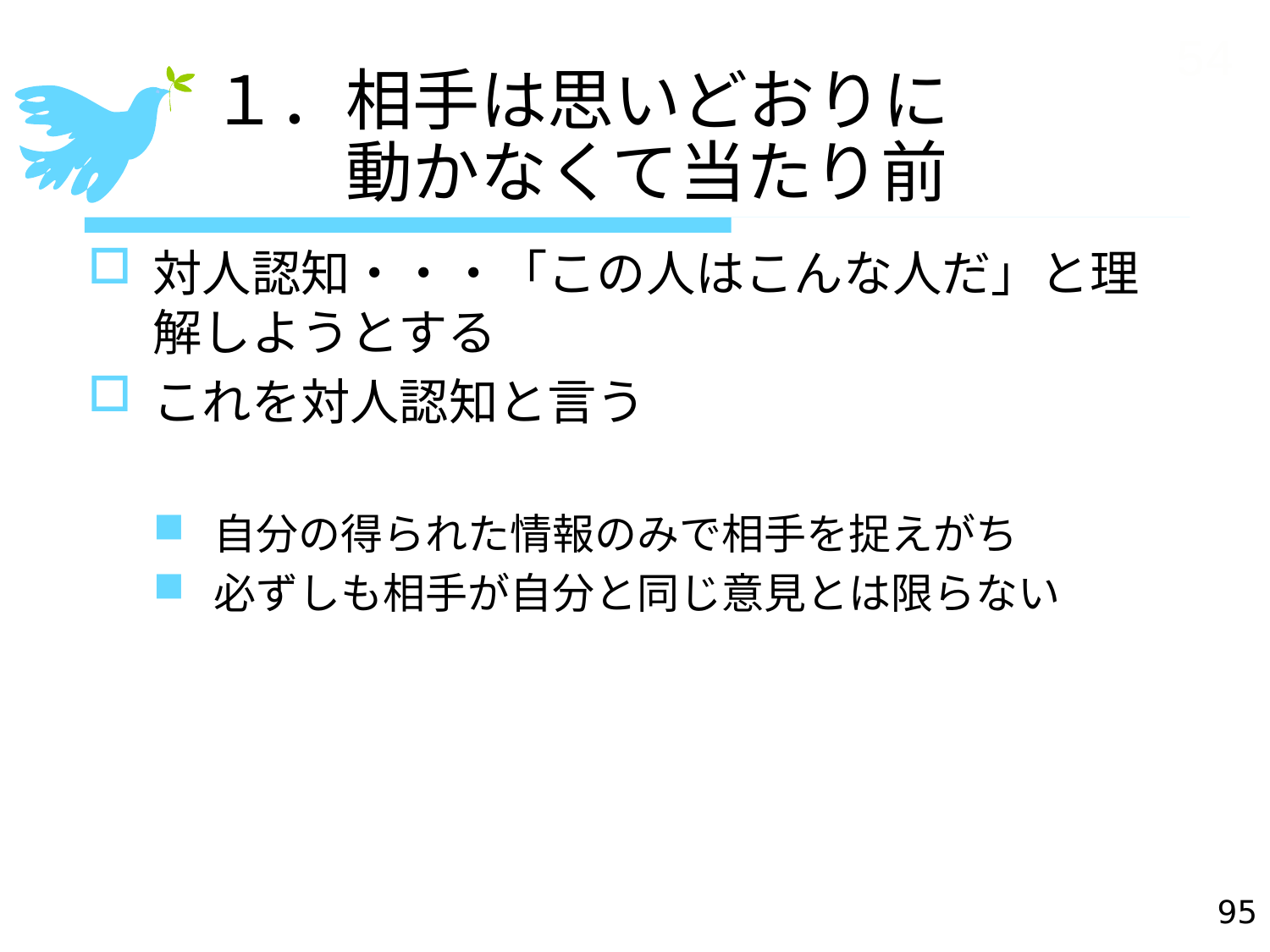

54
# １．相手は思いどおりに 　　動かなくて当たり前
対人認知・・・「この人はこんな人だ」と理解しようとする
これを対人認知と言う

自分の得られた情報のみで相手を捉えがち
必ずしも相手が自分と同じ意見とは限らない

95